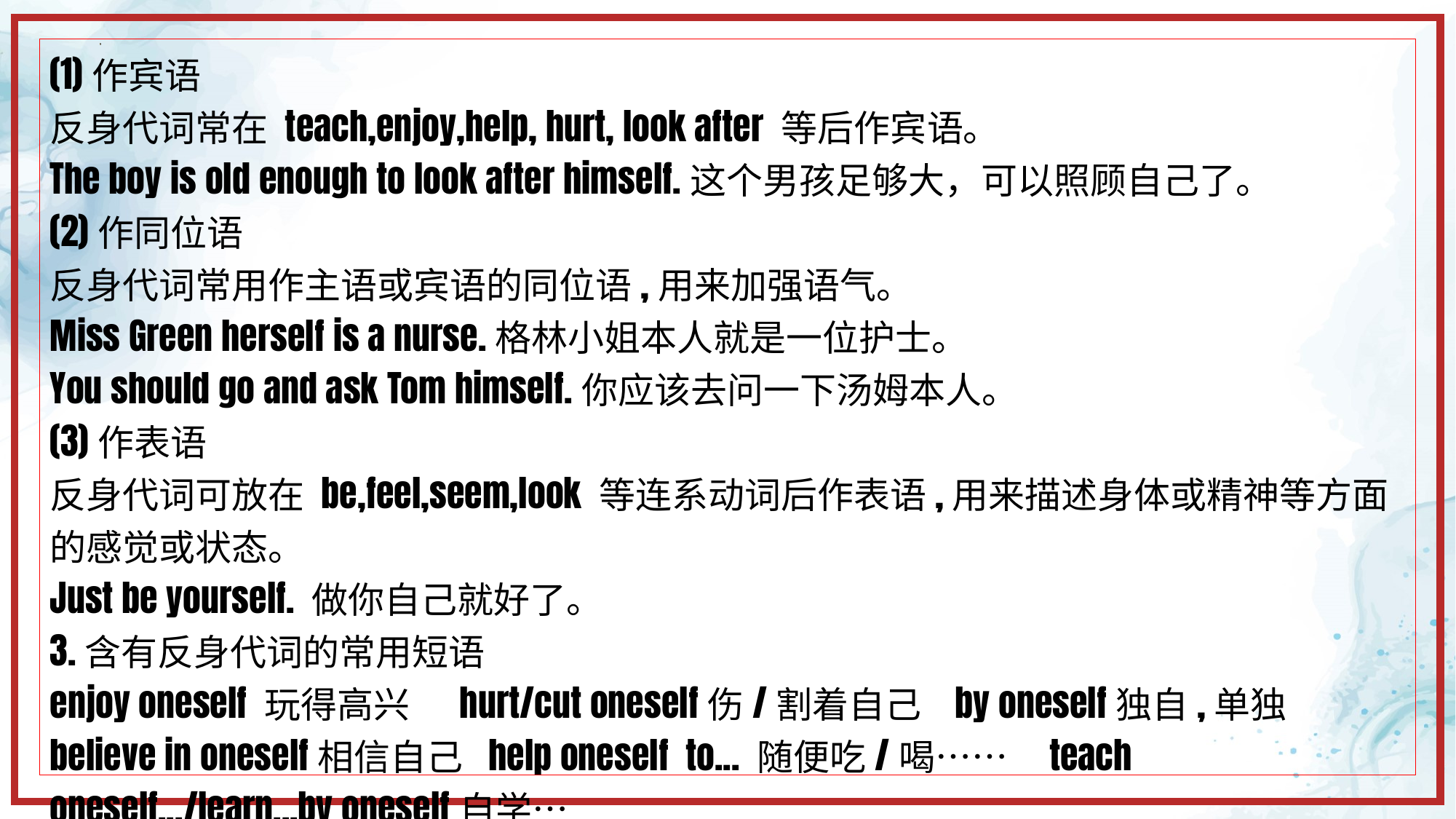

(1)作宾语
反身代词常在 teach,enjoy,help, hurt, look after 等后作宾语。
The boy is old enough to look after himself.这个男孩足够大，可以照顾自己了。
(2)作同位语
反身代词常用作主语或宾语的同位语,用来加强语气。
Miss Green herself is a nurse.格林小姐本人就是一位护士。
You should go and ask Tom himself.你应该去问一下汤姆本人。
(3)作表语
反身代词可放在 be,feel,seem,look 等连系动词后作表语,用来描述身体或精神等方面的感觉或状态。
Just be yourself. 做你自己就好了。
3.含有反身代词的常用短语
enjoy oneself 玩得高兴     hurt/cut oneself伤/割着自己   by oneself独自,单独     believe in oneself相信自己  help oneself  to... 随便吃/喝……    teach oneself.../learn...by oneself自学…